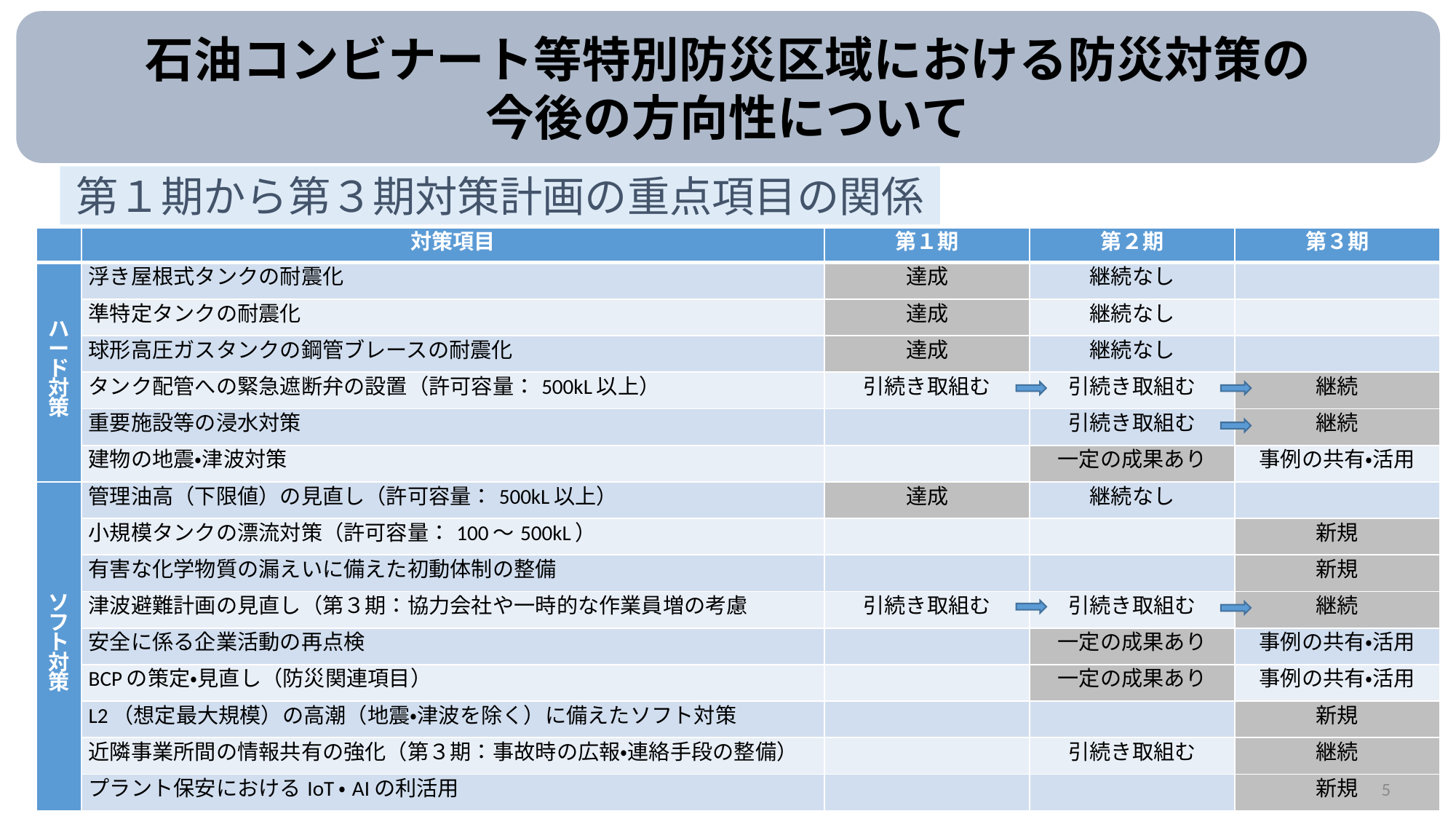

石油コンビナート等特別防災区域における防災対策の
今後の方向性について
第１期から第３期対策計画の重点項目の関係
|  | 対策項目 | 第１期 | 第２期 | 第３期 |
| --- | --- | --- | --- | --- |
| ハード対策 | 浮き屋根式タンクの耐震化 | 達成 | 継続なし |  |
|  | 準特定タンクの耐震化 | 達成 | 継続なし |  |
|  | 球形高圧ガスタンクの鋼管ブレースの耐震化 | 達成 | 継続なし |  |
|  | タンク配管への緊急遮断弁の設置（許可容量：500kL以上） | 引続き取組む | 引続き取組む | 継続 |
|  | 重要施設等の浸水対策 |  | 引続き取組む | 継続 |
|  | 建物の地震・津波対策 |  | 一定の成果あり | 事例の共有・活用 |
| ソフト対策 | 管理油高（下限値）の見直し（許可容量：500kL以上） | 達成 | 継続なし |  |
|  | 小規模タンクの漂流対策（許可容量：100～500kL） |  |  | 新規 |
|  | 有害な化学物質の漏えいに備えた初動体制の整備 |  |  | 新規 |
|  | 津波避難計画の見直し（第３期：協力会社や一時的な作業員増の考慮 | 引続き取組む | 引続き取組む | 継続 |
|  | 安全に係る企業活動の再点検 |  | 一定の成果あり | 事例の共有・活用 |
|  | BCPの策定・見直し（防災関連項目） |  | 一定の成果あり | 事例の共有・活用 |
|  | L2（想定最大規模）の高潮（地震・津波を除く）に備えたソフト対策 |  |  | 新規 |
|  | 近隣事業所間の情報共有の強化（第３期：事故時の広報・連絡手段の整備） |  | 引続き取組む | 継続 |
|  | プラント保安におけるIoT・AIの利活用 |  |  | 新規 |

5